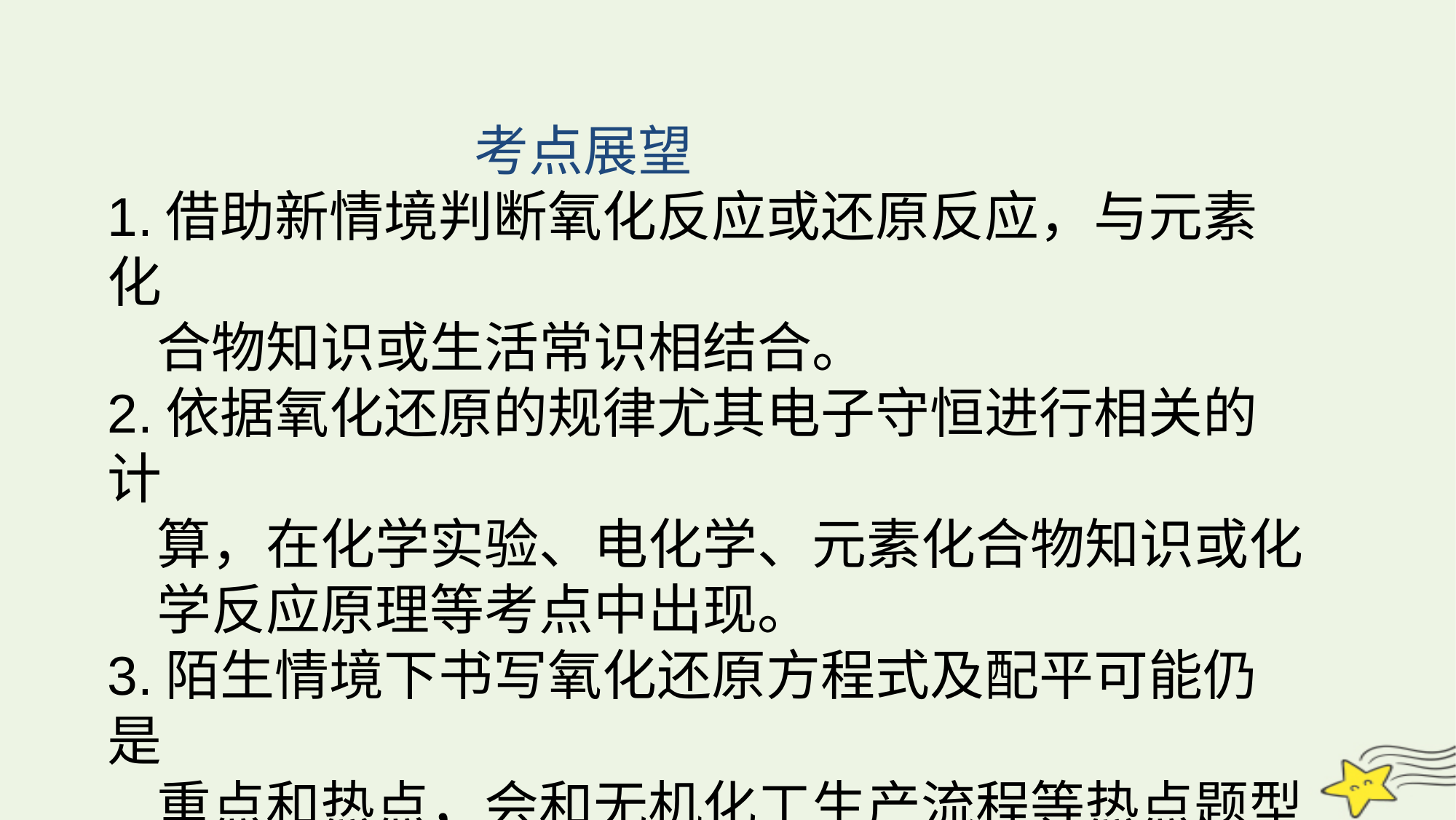

考点展望
1.借助新情境判断氧化反应或还原反应，与元素化
   合物知识或生活常识相结合。
2.依据氧化还原的规律尤其电子守恒进行相关的计
   算，在化学实验、电化学、元素化合物知识或化
   学反应原理等考点中出现。
3.陌生情境下书写氧化还原方程式及配平可能仍是
   重点和热点，会和无机化工生产流程等热点题型
   相互渗透。